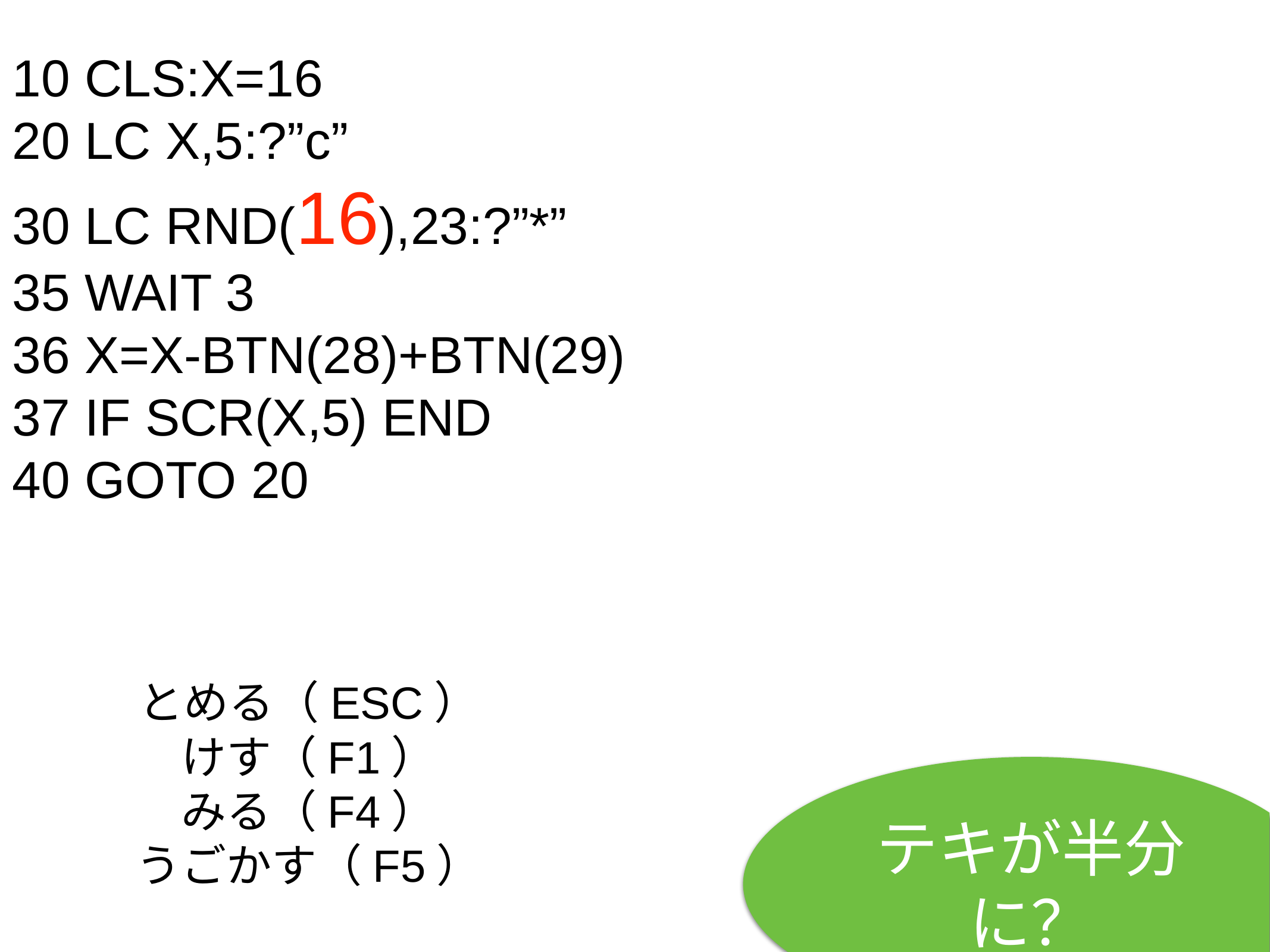

10 CLS:X=16
20 LC X,5:?”c”
30 LC RND(16),23:?”*”
35 WAIT 3
36 X=X-BTN(28)+BTN(29)
37 IF SCR(X,5) END
40 GOTO 20

# とめる（ESC）
けす（F1）
みる（F4）
うごかす（F5）
テキが半分に？